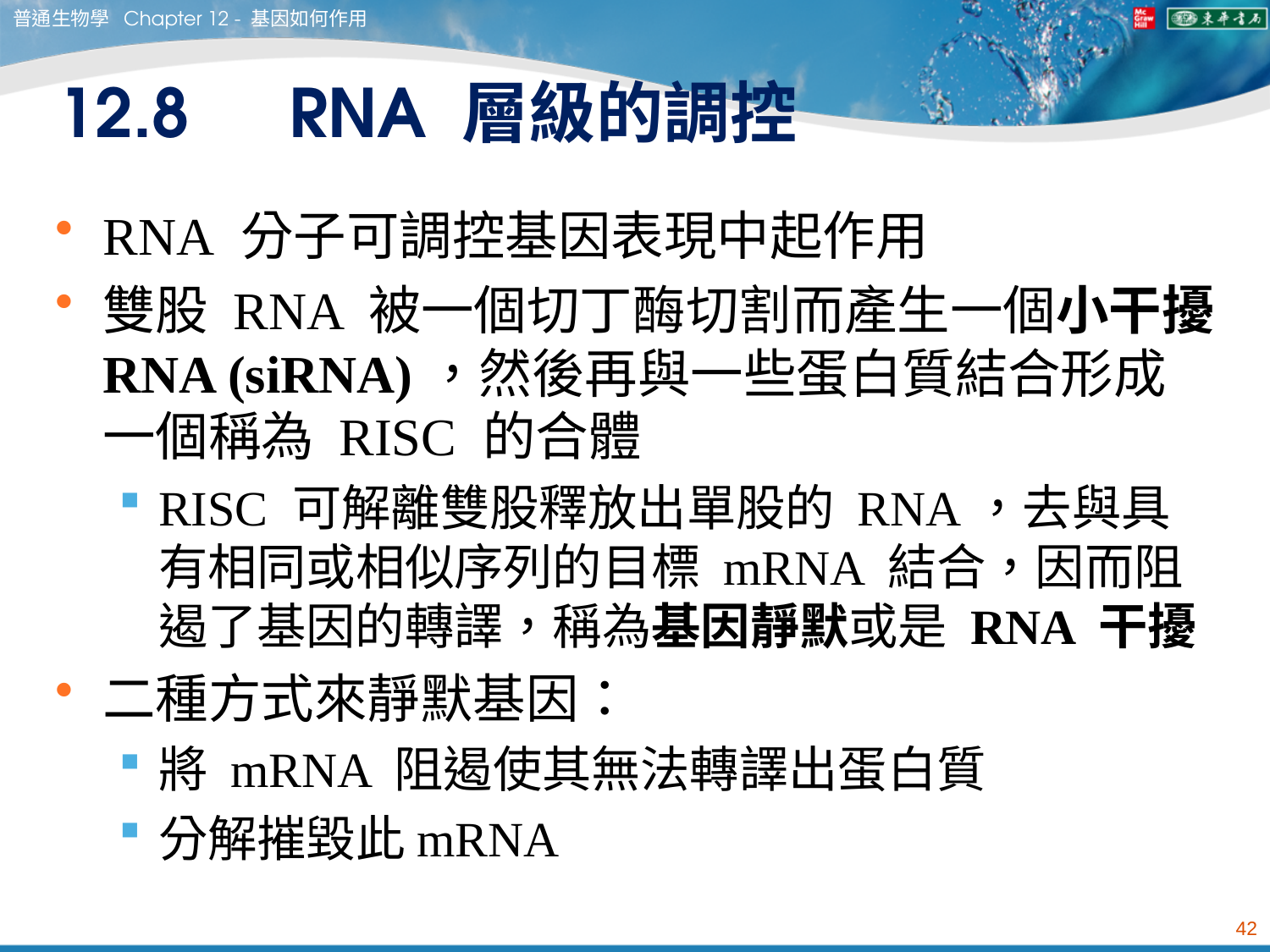

普通生物學  Chapter 12 - 基因如何作用
# 12.8　RNA 層級的調控
RNA 分子可調控基因表現中起作用
雙股 RNA 被一個切丁酶切割而產生一個小干擾RNA (siRNA)，然後再與一些蛋白質結合形成一個稱為 RISC 的合體
RISC 可解離雙股釋放出單股的 RNA，去與具有相同或相似序列的目標 mRNA 結合，因而阻遏了基因的轉譯，稱為基因靜默或是 RNA 干擾
二種方式來靜默基因：
將 mRNA 阻遏使其無法轉譯出蛋白質
分解摧毀此mRNA
42